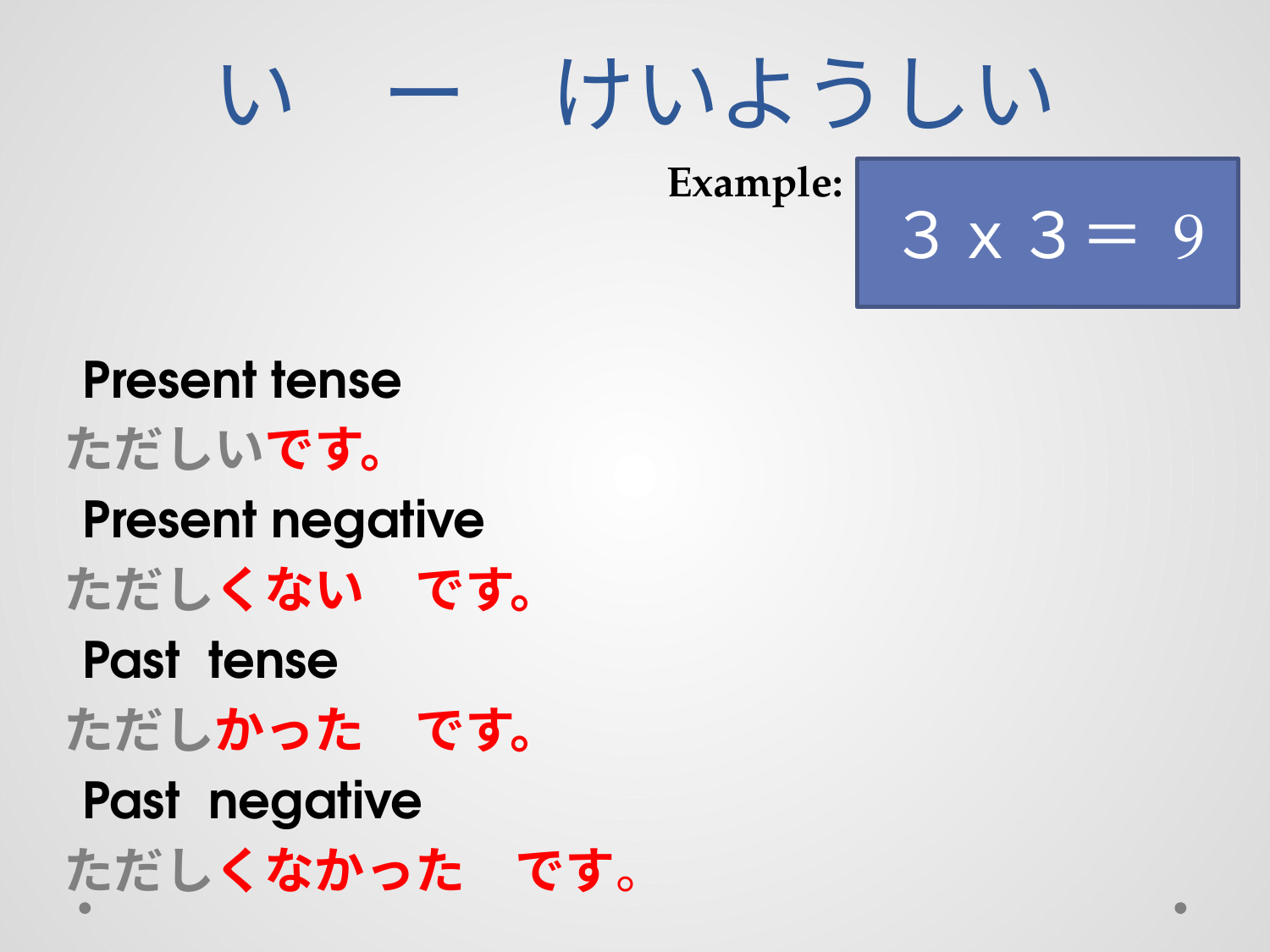

# い　ー　けいようしい
Example:
３ｘ３＝ 9

　Present tense
					ただしいです。
　Present negative
					ただしくない　です。
　Past  tense
					ただしかった　です。
　Past  negative
					ただしくなかった　です。